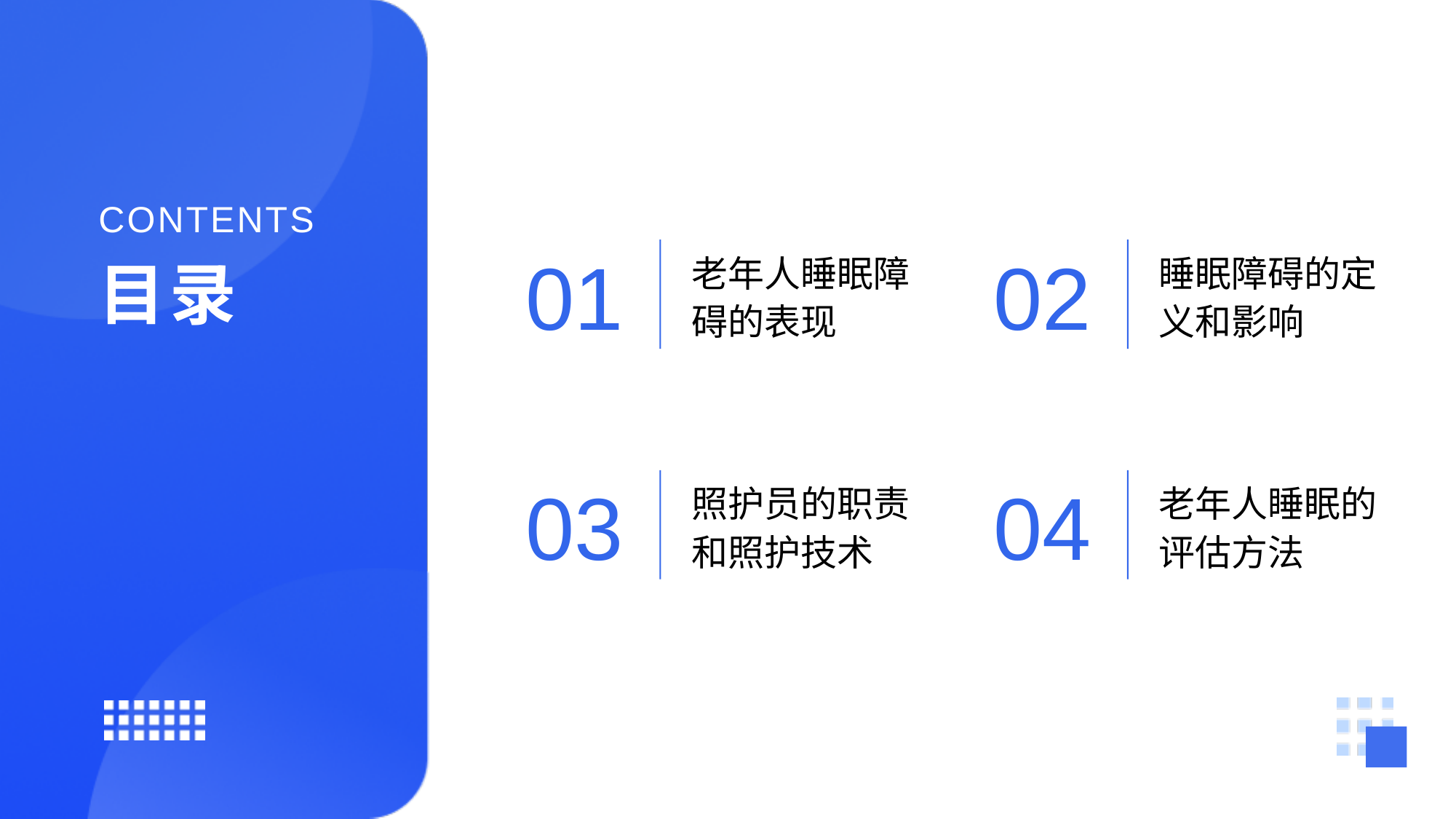

CONTENTS
01
02

老年人睡眠障碍的表现

睡眠障碍的定义和影响
03
04

照护员的职责和照护技术

老年人睡眠的评估方法
目录